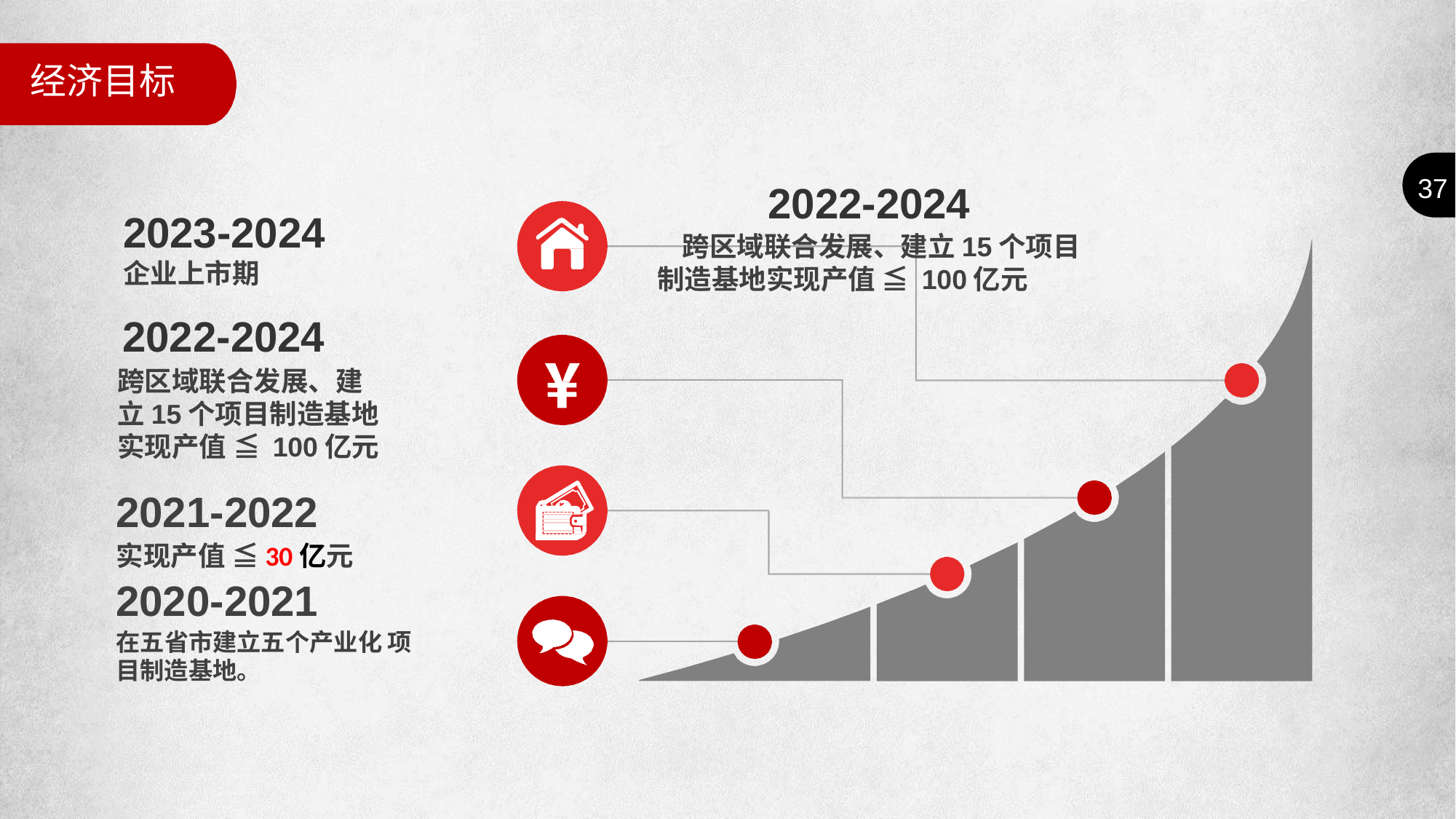

经济目标

2022-2024
   跨区域联合发展、建立15个项目制造基地实现产值 ≦ 100亿元

37
2023-2024
企业上市期

2022-2024

跨区域联合发展、建立15个项目制造基地实现产值 ≦ 100亿元

2021-2022
实现产值 ≦30亿元
2020-2021
在五省市建立五个产业化 项目制造基地。